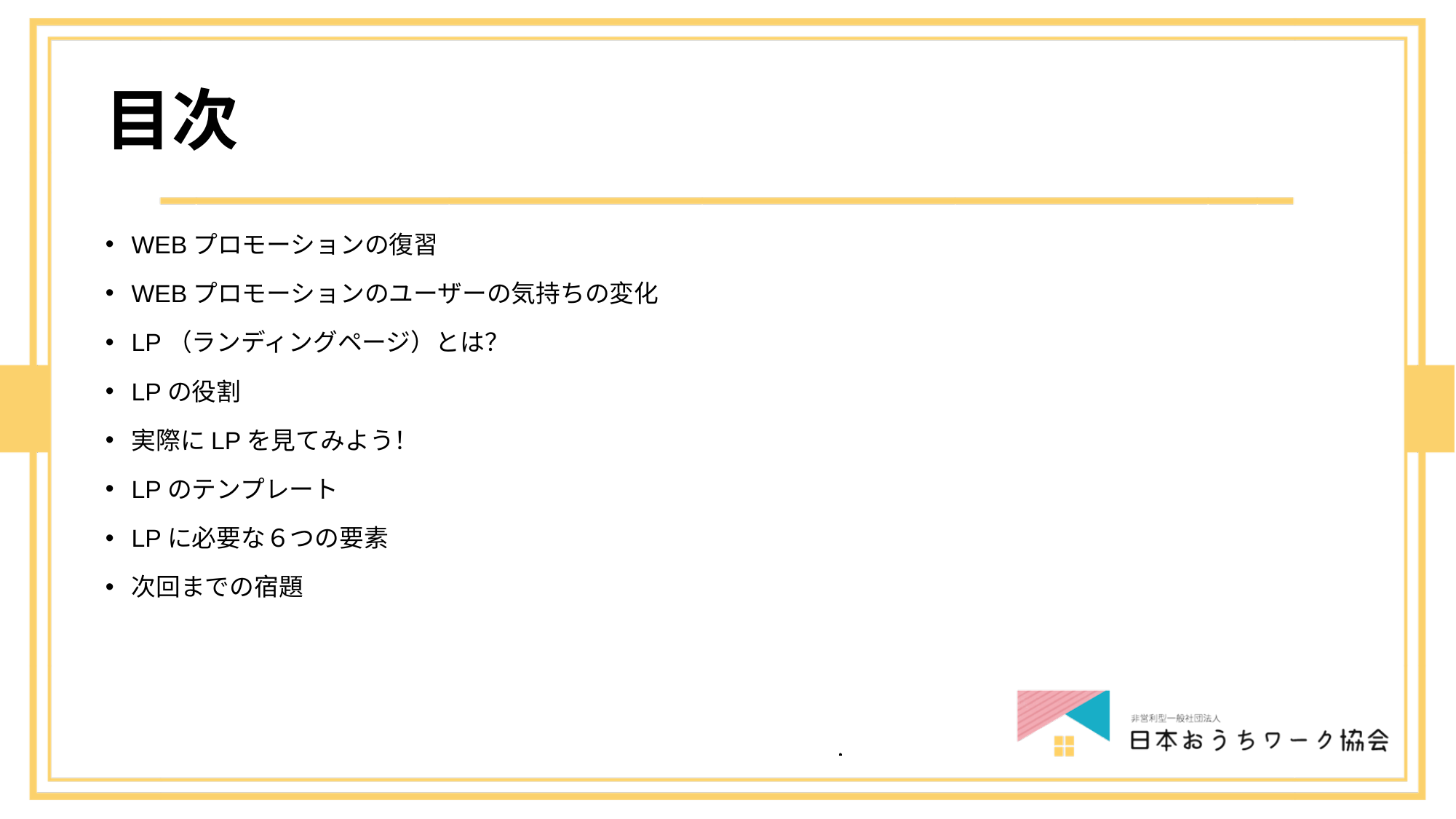

# 目次
WEBプロモーションの復習
WEBプロモーションのユーザーの気持ちの変化
LP（ランディングページ）とは？
LPの役割
実際にLPを見てみよう！
LPのテンプレート
LPに必要な６つの要素
次回までの宿題